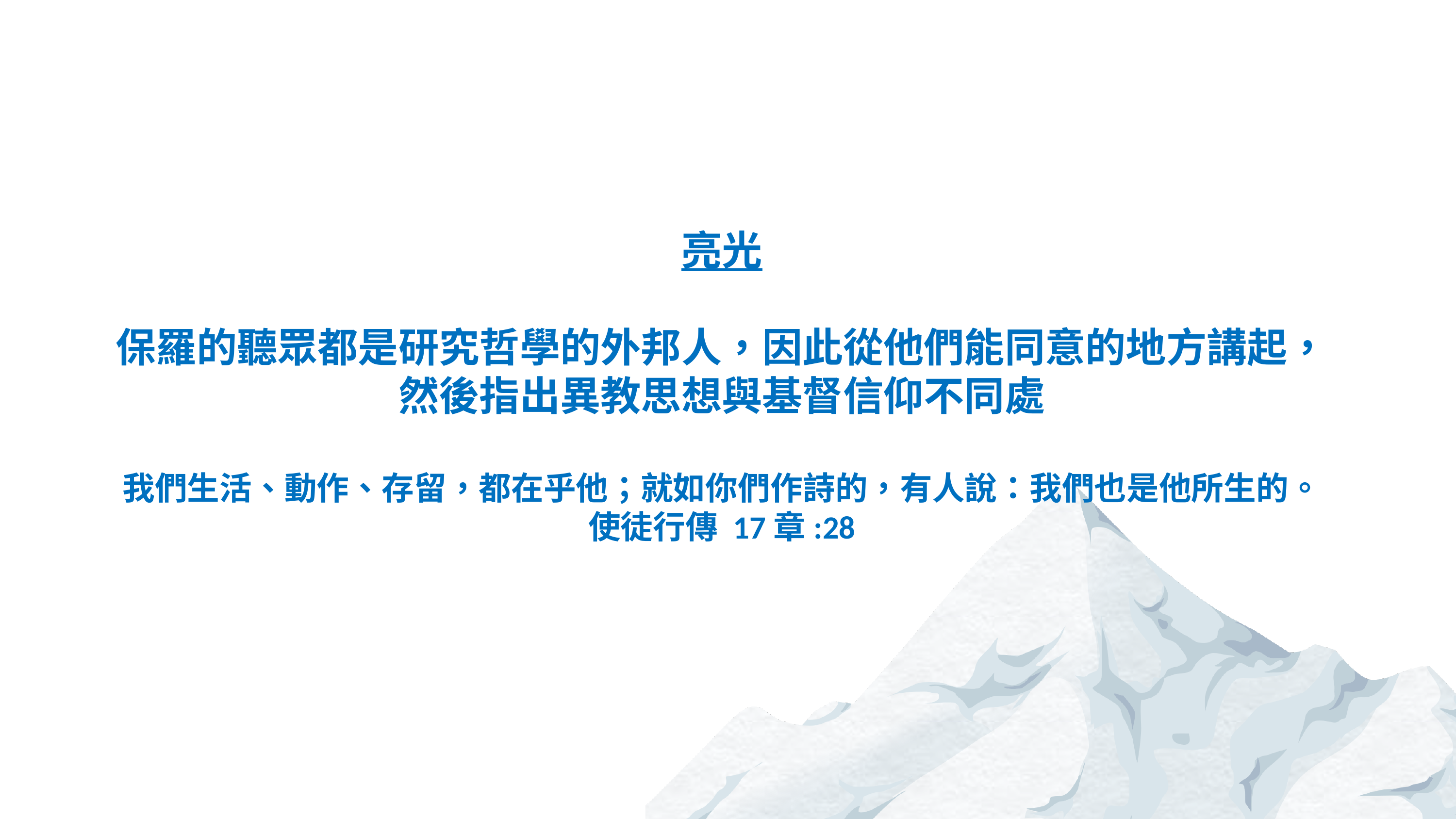

亮光

保羅的聽眾都是研究哲學的外邦人，因此從他們能同意的地方講起，然後指出異教思想與基督信仰不同處

我們生活、動作、存留，都在乎他；就如你們作詩的，有人說：我們也是他所生的。
使徒行傳 17章:28